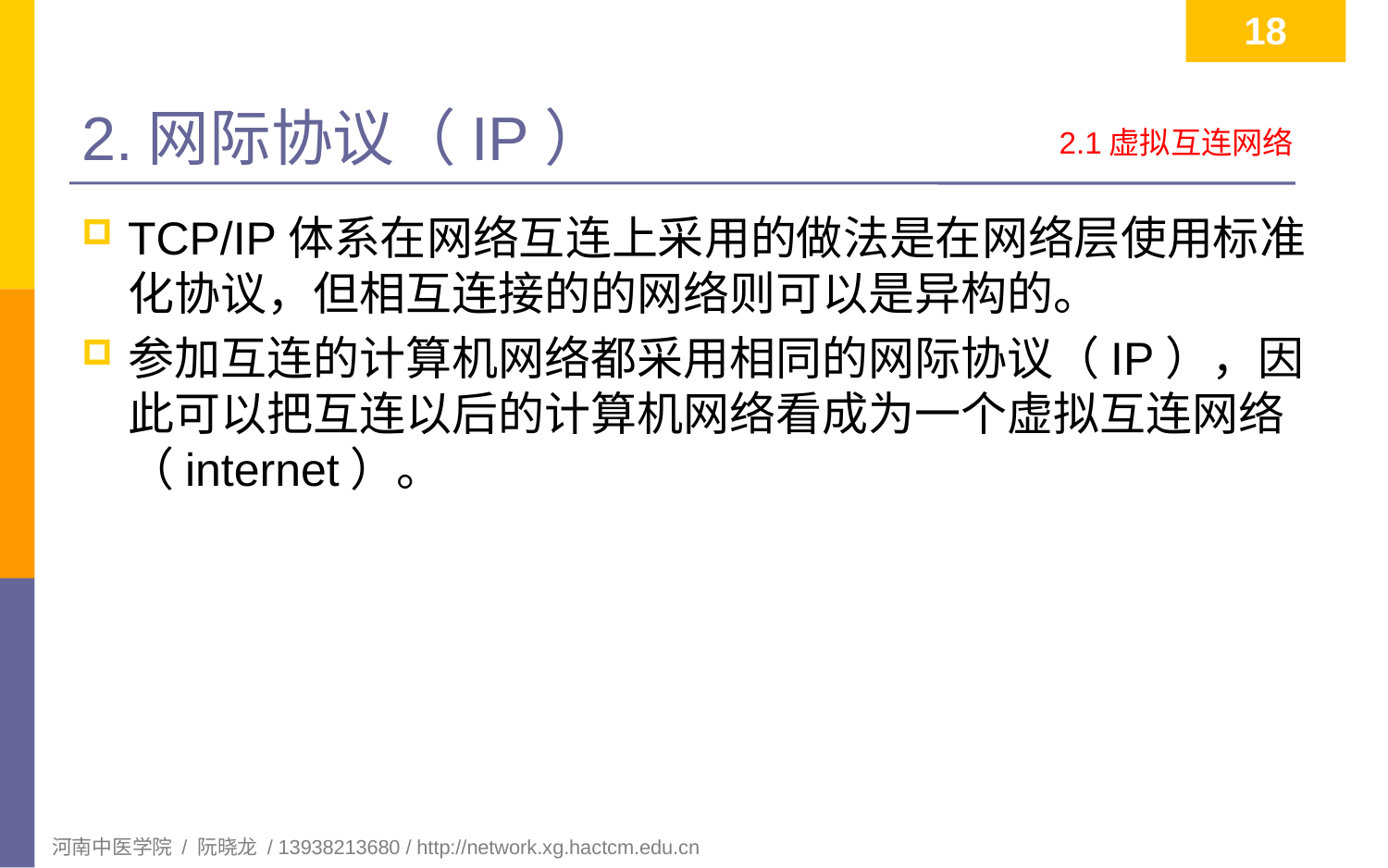

18
# 2.网际协议（IP）
2.1虚拟互连网络
TCP/IP体系在网络互连上采用的做法是在网络层使用标准化协议，但相互连接的的网络则可以是异构的。
参加互连的计算机网络都采用相同的网际协议（IP），因此可以把互连以后的计算机网络看成为一个虚拟互连网络（internet）。